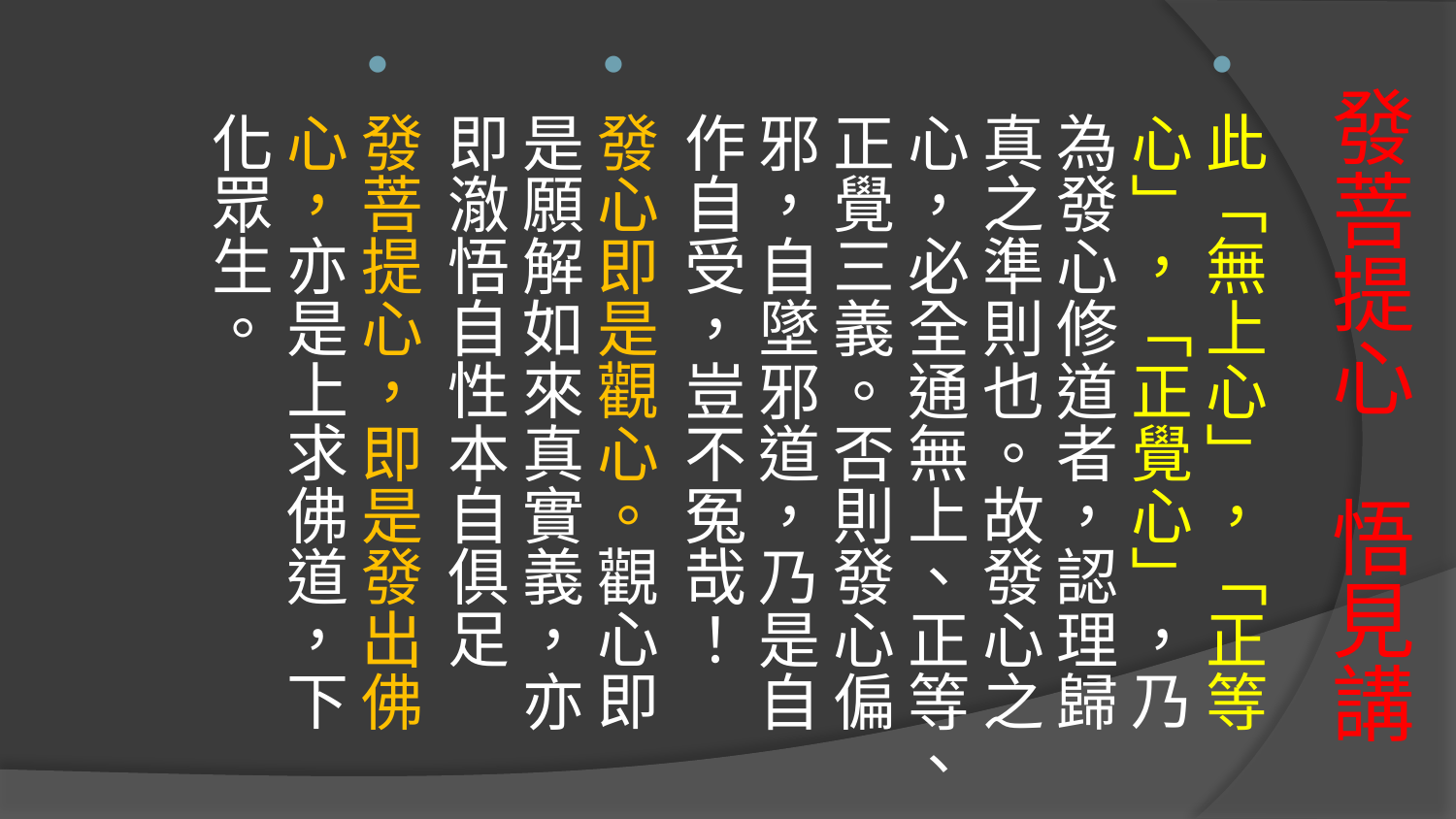

此「無上心」，「正等心」，「正覺心」，乃為發心修道者，認理歸真之準則也。故發心之心，必全通無上、正等、正覺三義。否則發心偏邪，自墜邪道，乃是自作自受，豈不冤哉！
發心即是觀心。觀心即是願解如來真實義，亦即澈悟自性本自俱足
發菩提心，即是發出佛心，亦是上求佛道，下化眾生。

# 發菩提心    悟見講